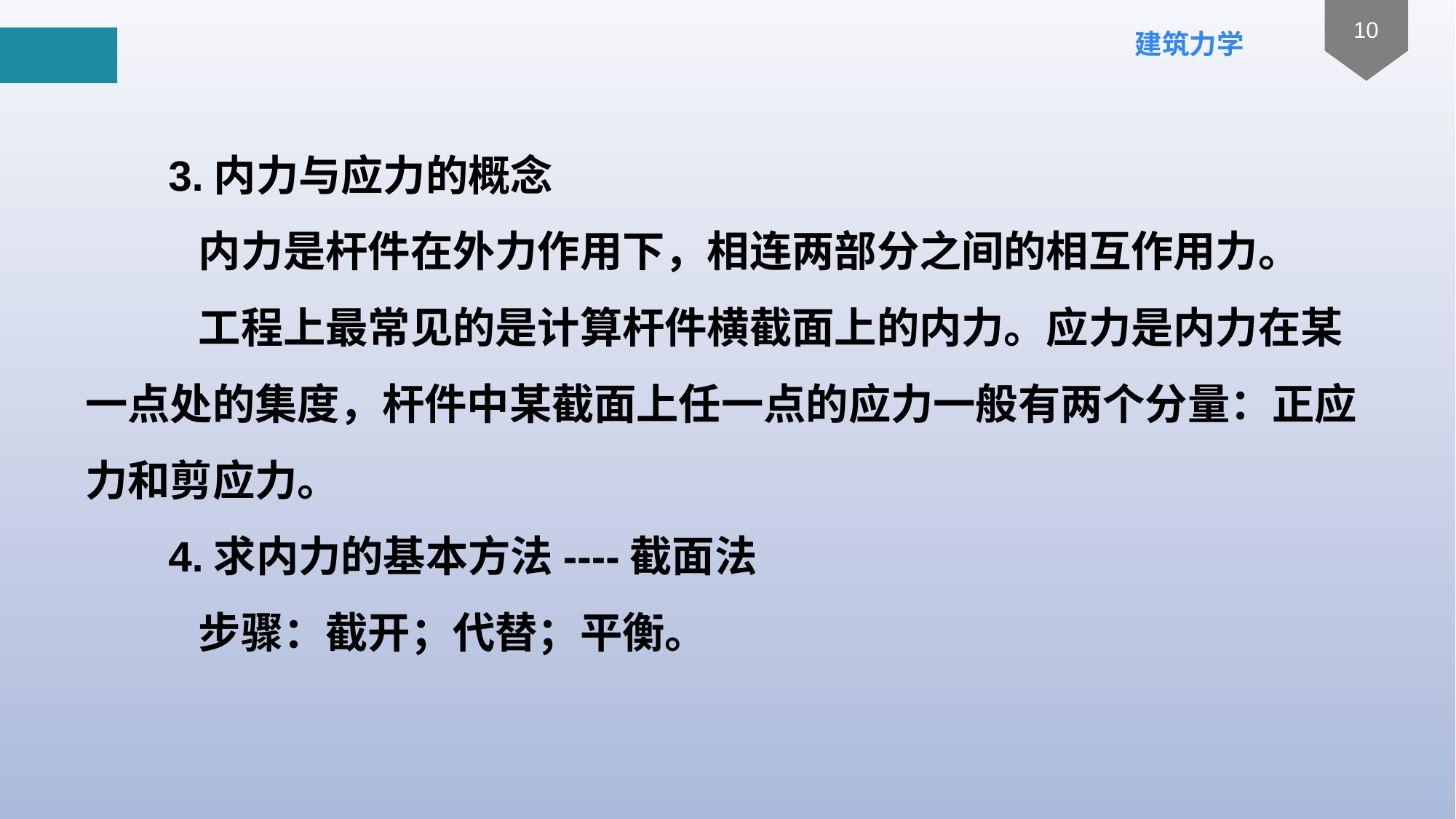

3.内力与应力的概念
       内力是杆件在外力作用下，相连两部分之间的相互作用力。
       工程上最常见的是计算杆件横截面上的内力。应力是内力在某一点处的集度，杆件中某截面上任一点的应力一般有两个分量：正应力和剪应力。
    4.求内力的基本方法----截面法
       步骤：截开；代替；平衡。